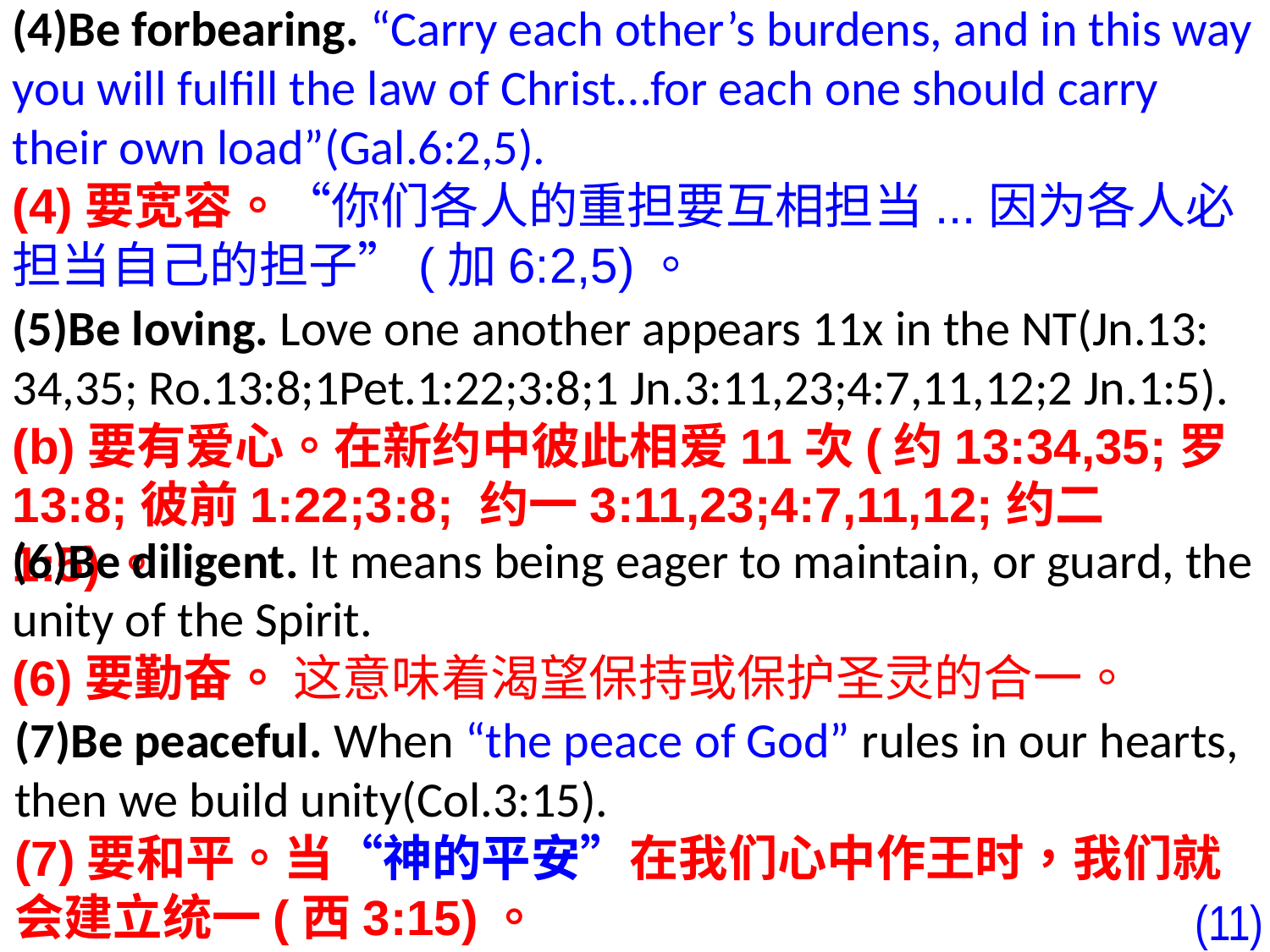

(4)Be forbearing. “Carry each other’s burdens, and in this way you will fulfill the law of Christ…for each one should carry their own load”(Gal.6:2,5).
(4)要宽容。“你们各人的重担要互相担当...因为各人必担当自己的担子”(加6:2,5)。
(5)Be loving. Love one another appears 11x in the NT(Jn.13:
34,35; Ro.13:8;1Pet.1:22;3:8;1 Jn.3:11,23;4:7,11,12;2 Jn.1:5).
(b)要有爱心。在新约中彼此相爱11次(约13:34,35;罗13:8;彼前1:22;3:8; 约一3:11,23;4:7,11,12;约二1:5)。
(6)Be diligent. It means being eager to maintain, or guard, the unity of the Spirit.
(6)要勤奋。 这意味着渴望保持或保护圣灵的合一。
(7)Be peaceful. When “the peace of God” rules in our hearts, then we build unity(Col.3:15).
(7)要和平。当“神的平安”在我们心中作王时，我们就会建立统一(西3:15)。
(11)